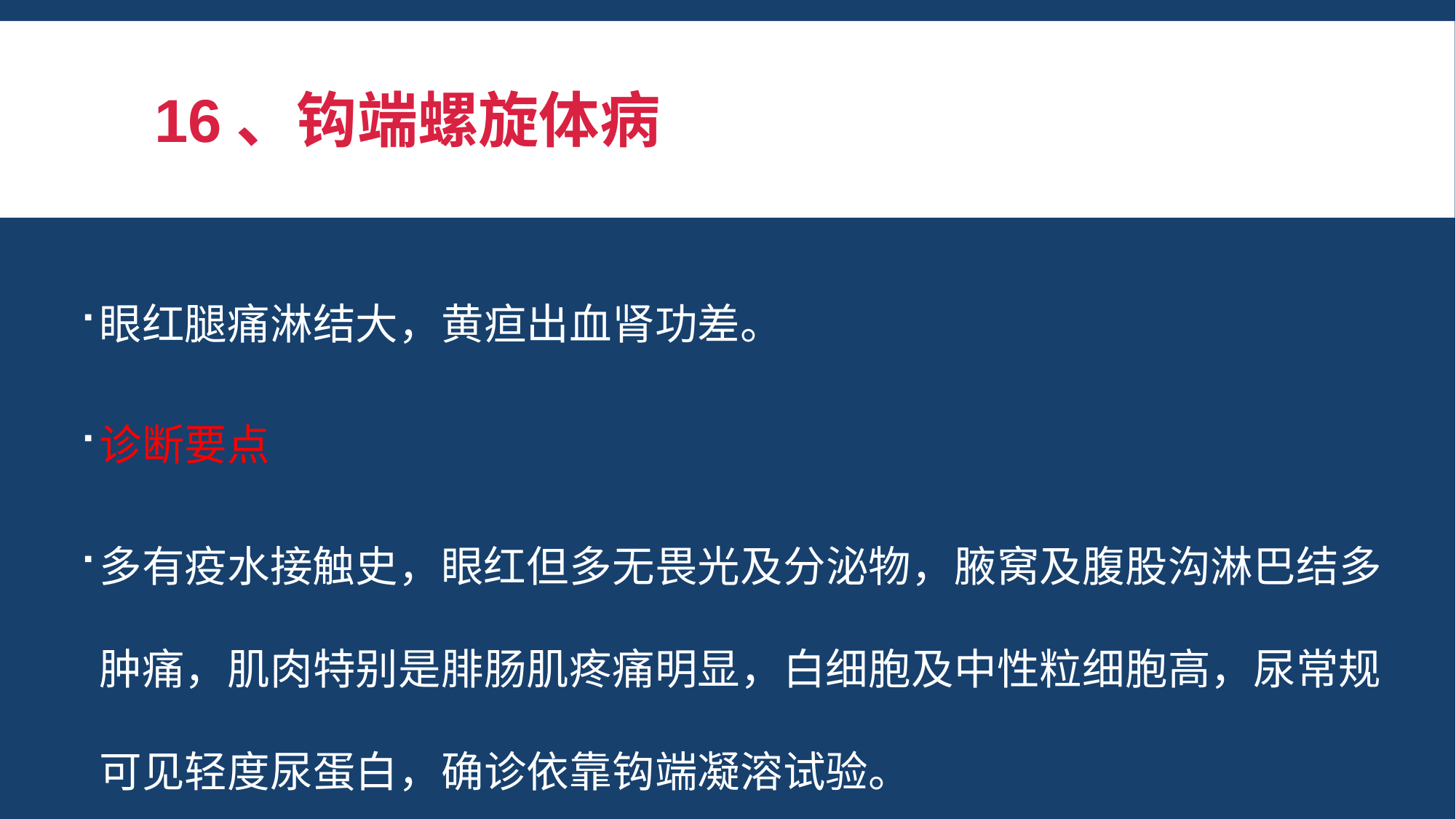

# 16、钩端螺旋体病
眼红腿痛淋结大，黄疸出血肾功差。
诊断要点
多有疫水接触史，眼红但多无畏光及分泌物，腋窝及腹股沟淋巴结多肿痛，肌肉特别是腓肠肌疼痛明显，白细胞及中性粒细胞高，尿常规可见轻度尿蛋白，确诊依靠钩端凝溶试验。